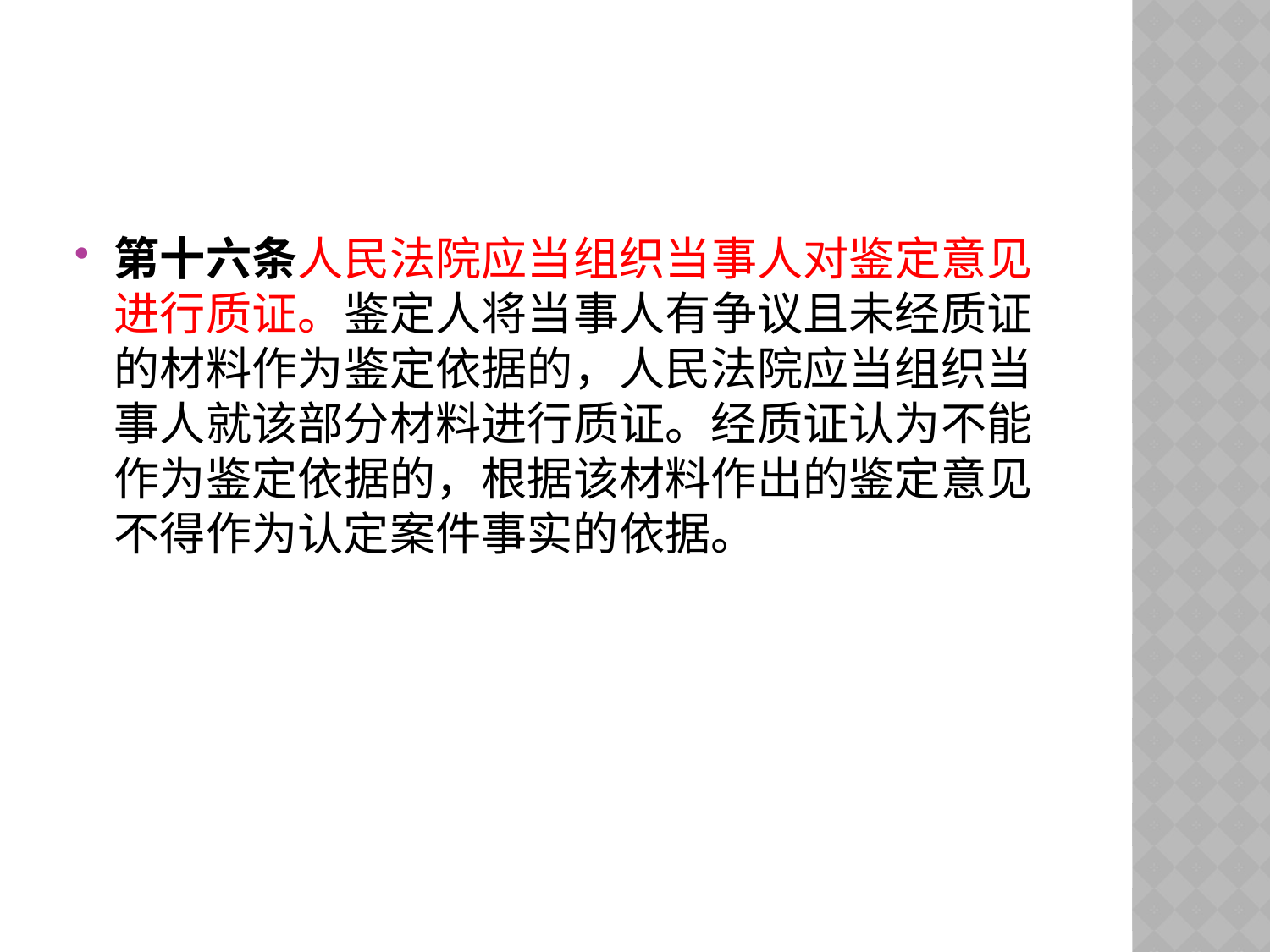

#
第十六条人民法院应当组织当事人对鉴定意见进行质证。鉴定人将当事人有争议且未经质证的材料作为鉴定依据的，人民法院应当组织当事人就该部分材料进行质证。经质证认为不能作为鉴定依据的，根据该材料作出的鉴定意见不得作为认定案件事实的依据。